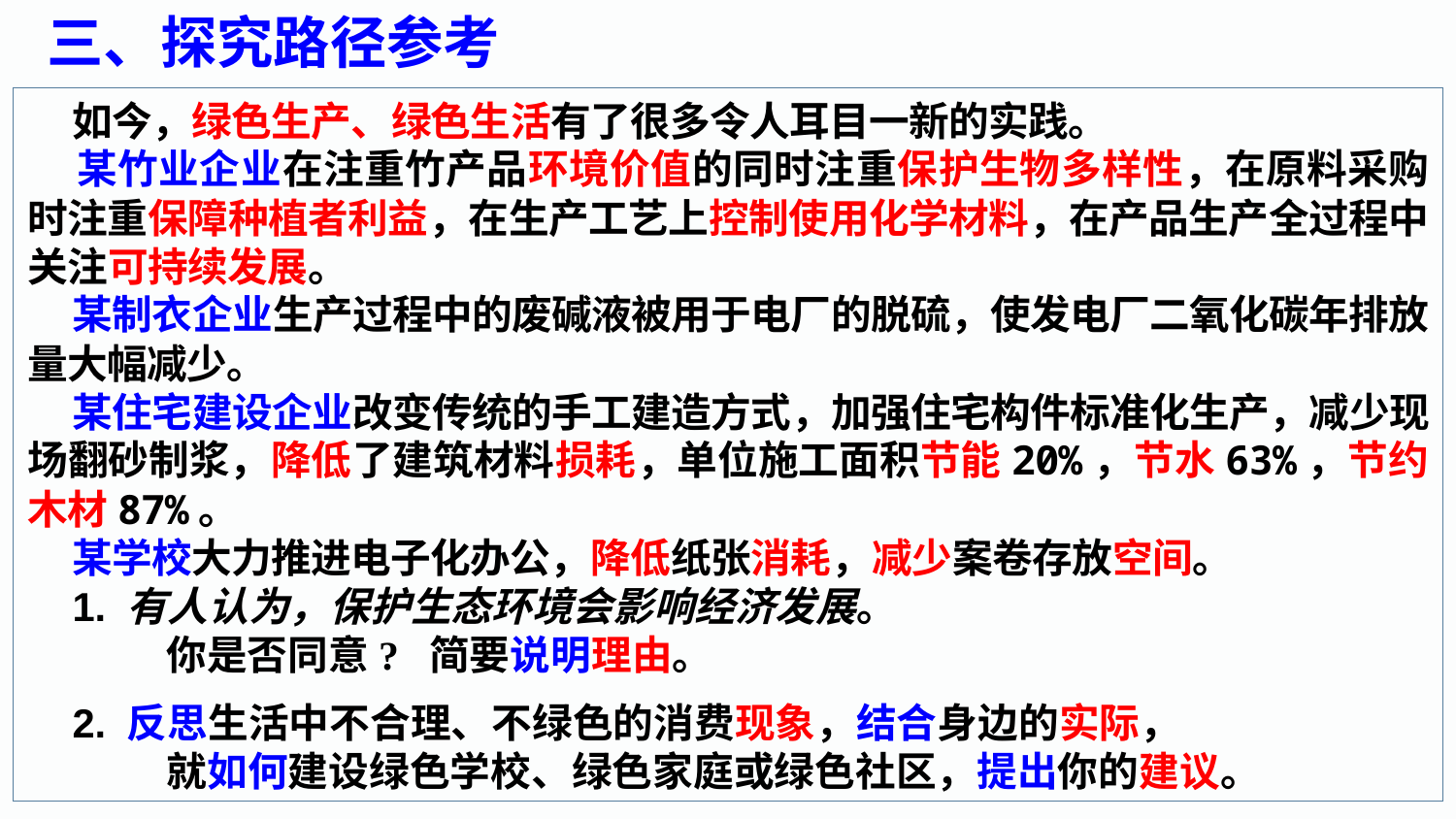

三、探究路径参考
    如今，绿色生产、绿色生活有了很多令人耳目一新的实践。
    某竹业企业在注重竹产品环境价值的同时注重保护生物多样性，在原料采购时注重保障种植者利益，在生产工艺上控制使用化学材料，在产品生产全过程中关注可持续发展。
    某制衣企业生产过程中的废碱液被用于电厂的脱硫，使发电厂二氧化碳年排放量大幅减少。
    某住宅建设企业改变传统的手工建造方式，加强住宅构件标准化生产，减少现场翻砂制浆，降低了建筑材料损耗，单位施工面积节能20%，节水63%，节约木材87%。
    某学校大力推进电子化办公，降低纸张消耗，减少案卷存放空间。
    1. 有人认为，保护生态环境会影响经济发展。
              你是否同意?  简要说明理由。

    2. 反思生活中不合理、不绿色的消费现象，结合身边的实际，
              就如何建设绿色学校、绿色家庭或绿色社区，提出你的建议。